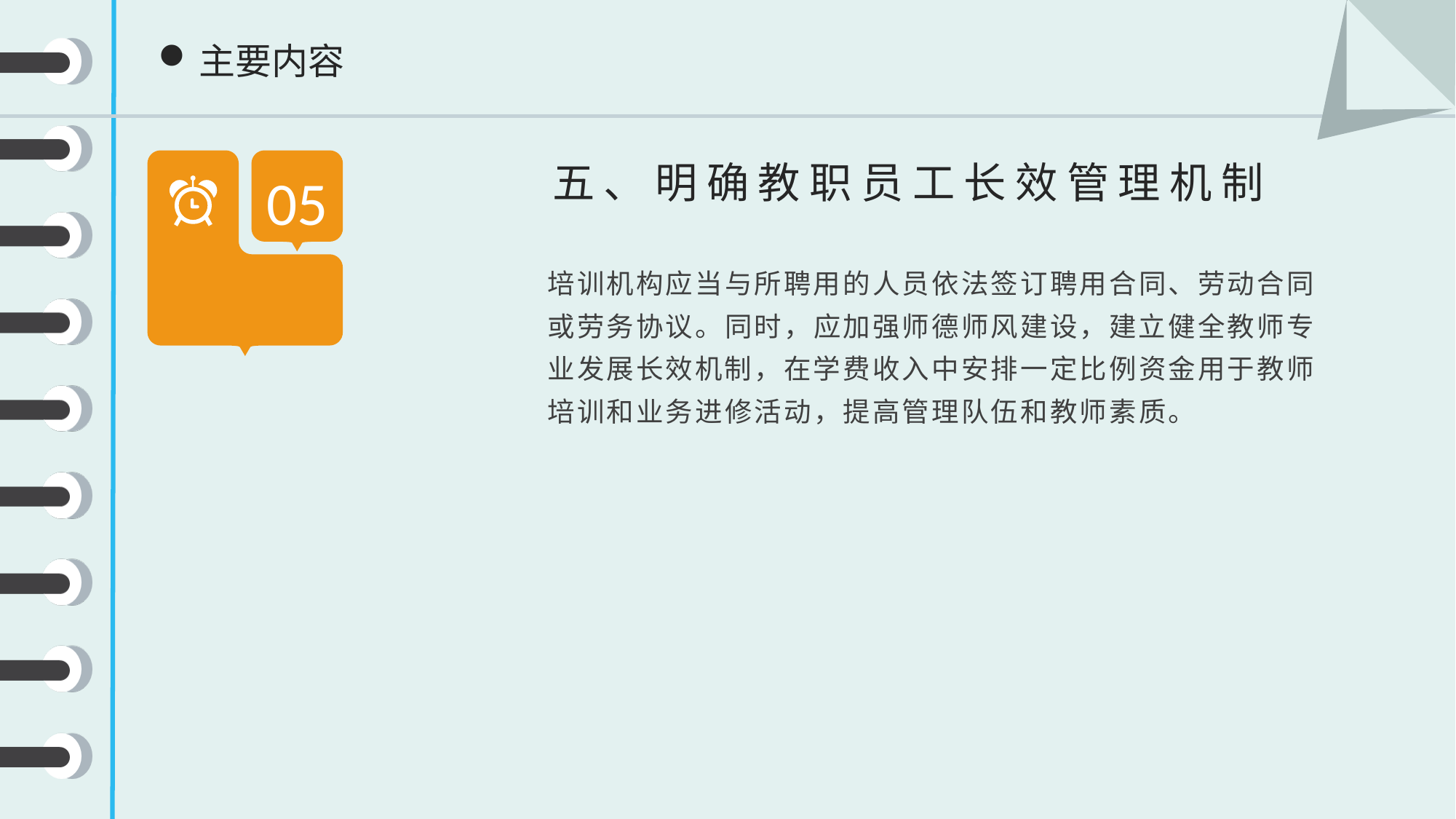

主要内容
五、明确教职员工长效管理机制

05

培训机构应当与所聘用的人员依法签订聘用合同、劳动合同或劳务协议。同时，应加强师德师风建设，建立健全教师专业发展长效机制，在学费收入中安排一定比例资金用于教师培训和业务进修活动，提高管理队伍和教师素质。